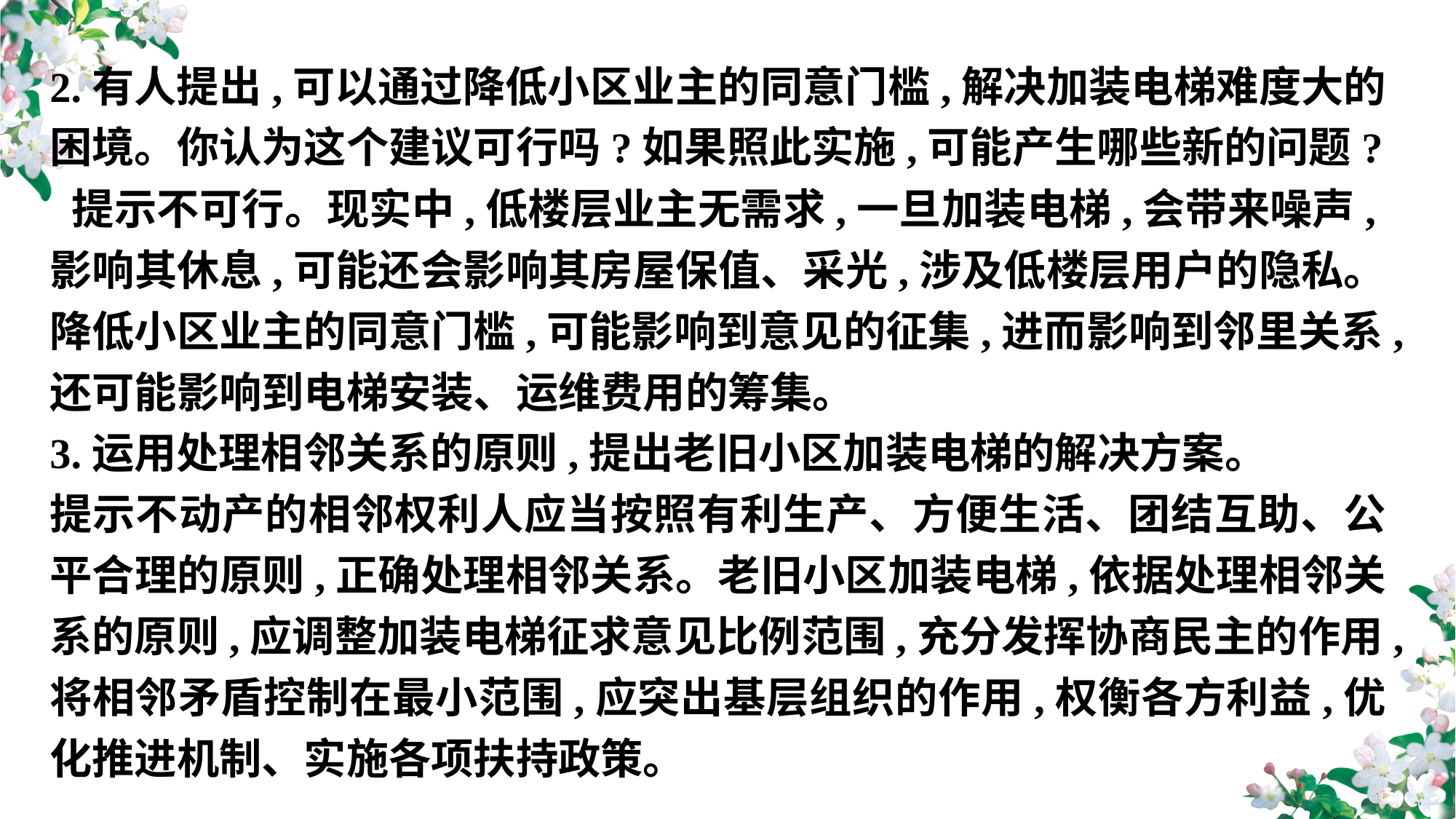

2.有人提出,可以通过降低小区业主的同意门槛,解决加装电梯难度大的困境。你认为这个建议可行吗?如果照此实施,可能产生哪些新的问题?
 提示不可行。现实中,低楼层业主无需求,一旦加装电梯,会带来噪声,影响其休息,可能还会影响其房屋保值、采光,涉及低楼层用户的隐私。降低小区业主的同意门槛,可能影响到意见的征集,进而影响到邻里关系,还可能影响到电梯安装、运维费用的筹集。
3.运用处理相邻关系的原则,提出老旧小区加装电梯的解决方案。
提示不动产的相邻权利人应当按照有利生产、方便生活、团结互助、公平合理的原则,正确处理相邻关系。老旧小区加装电梯,依据处理相邻关系的原则,应调整加装电梯征求意见比例范围,充分发挥协商民主的作用,将相邻矛盾控制在最小范围,应突出基层组织的作用,权衡各方利益,优化推进机制、实施各项扶持政策。